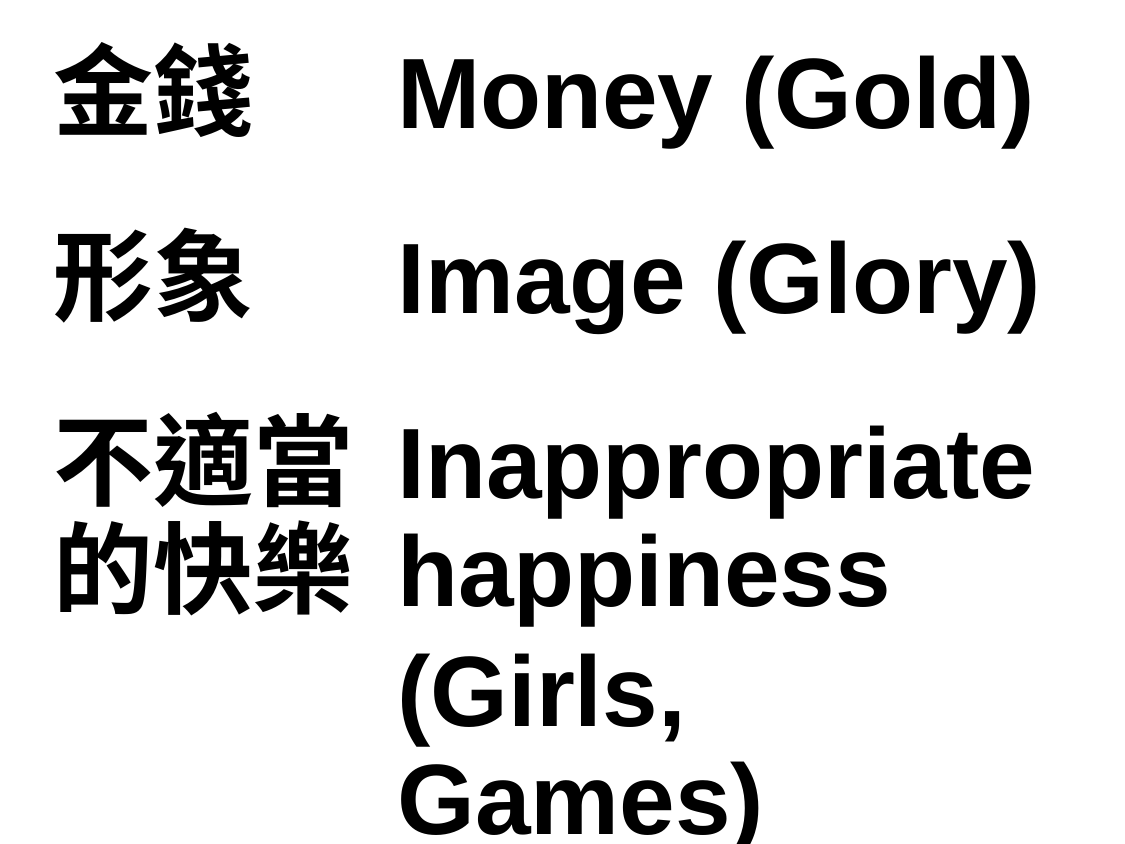

金錢

形象

不適當的快樂

Money (Gold)

Image (Glory)

Inappropriate happiness
(Girls, Games)